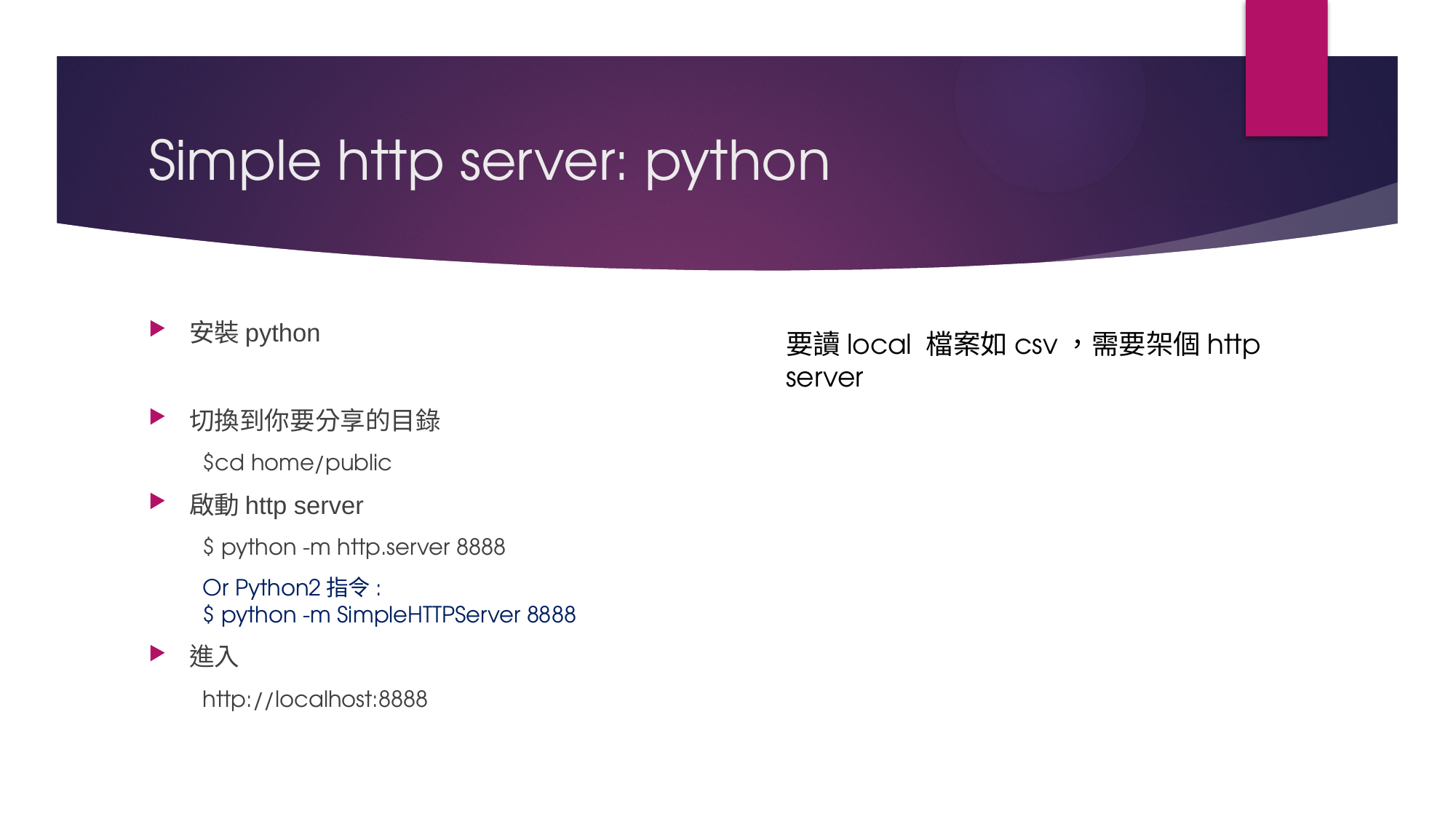

# Simple http server: python
安裝python

切換到你要分享的目錄
$cd home/public
啟動http server
$ python -m http.server 8888
Or Python2指令:
$ python -m SimpleHTTPServer 8888
進入
http://localhost:8888

要讀local 檔案如csv，需要架個http server